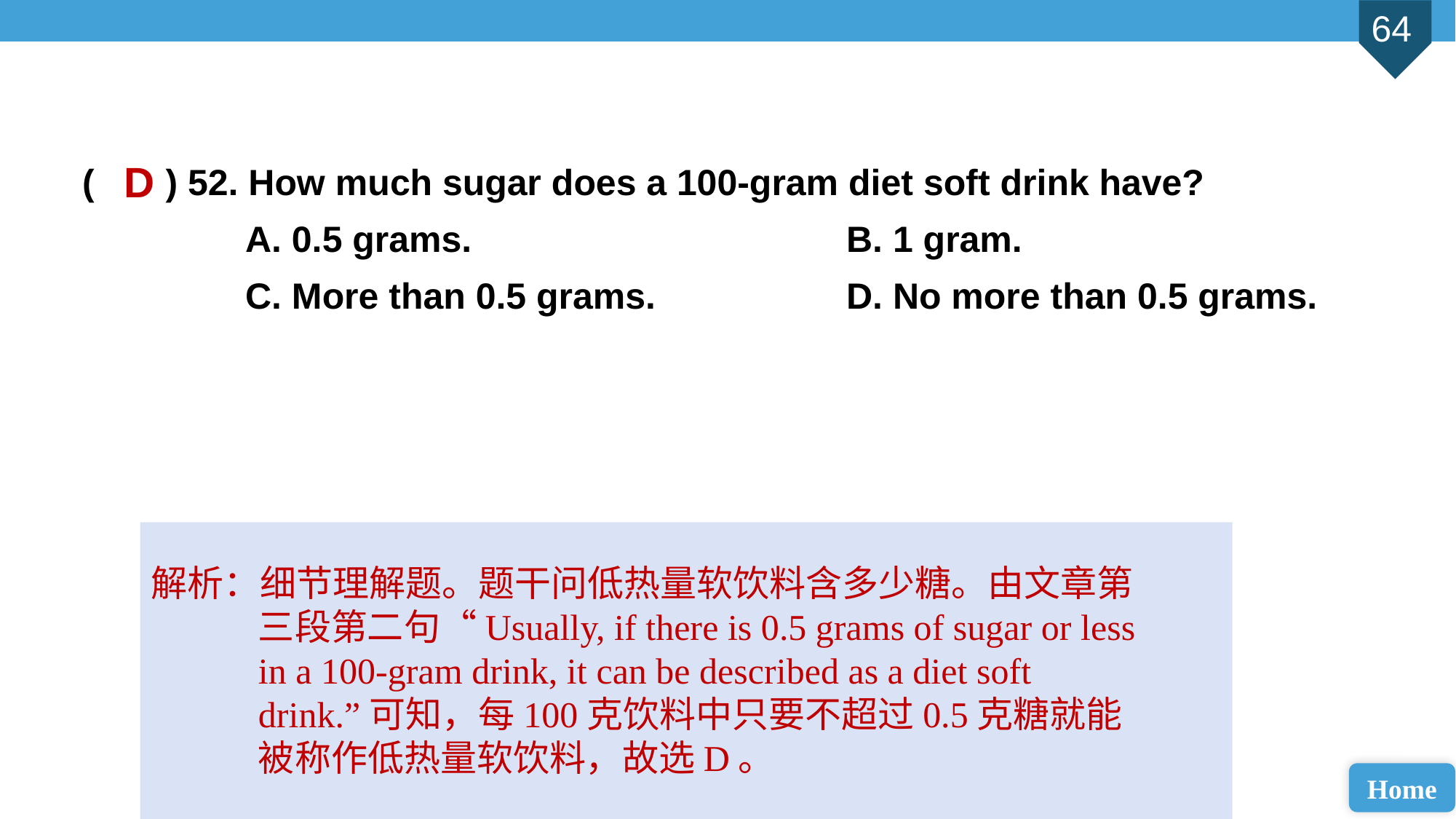

(       ) 52. How much sugar does a 100-gram diet soft drink have?
                A. 0.5 grams. 				B. 1 gram.
                C. More than 0.5 grams. 		D. No more than 0.5 grams.
D

解析：细节理解题。题干问低热量软饮料含多少糖。由文章第三段第二句“Usually, if there is 0.5 grams of sugar or less in a 100-gram drink, it can be described as a diet soft drink.”可知，每100克饮料中只要不超过0.5克糖就能被称作低热量软饮料，故选D。